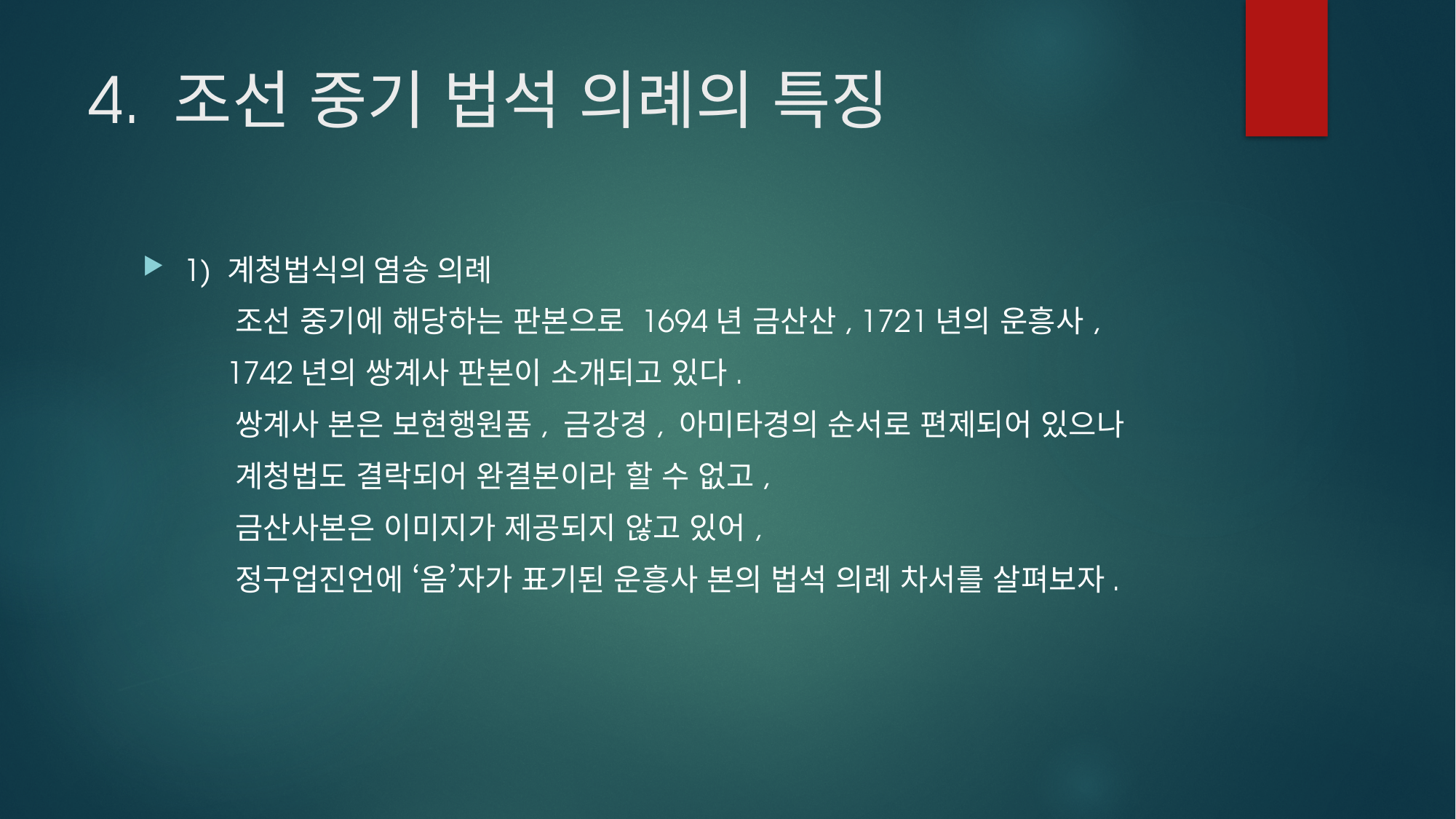

# 4. 조선 중기 법석 의례의 특징
1) 계청법식의 염송 의례
          조선 중기에 해당하는 판본으로 1694년 금산산, 1721년의 운흥사,
          1742년의 쌍계사 판본이 소개되고 있다.
          쌍계사 본은 보현행원품, 금강경, 아미타경의 순서로 편제되어 있으나
          계청법도 결락되어 완결본이라 할 수 없고,
          금산사본은 이미지가 제공되지 않고 있어,
          정구업진언에 ‘옴’자가 표기된 운흥사 본의 법석 의례 차서를 살펴보자.